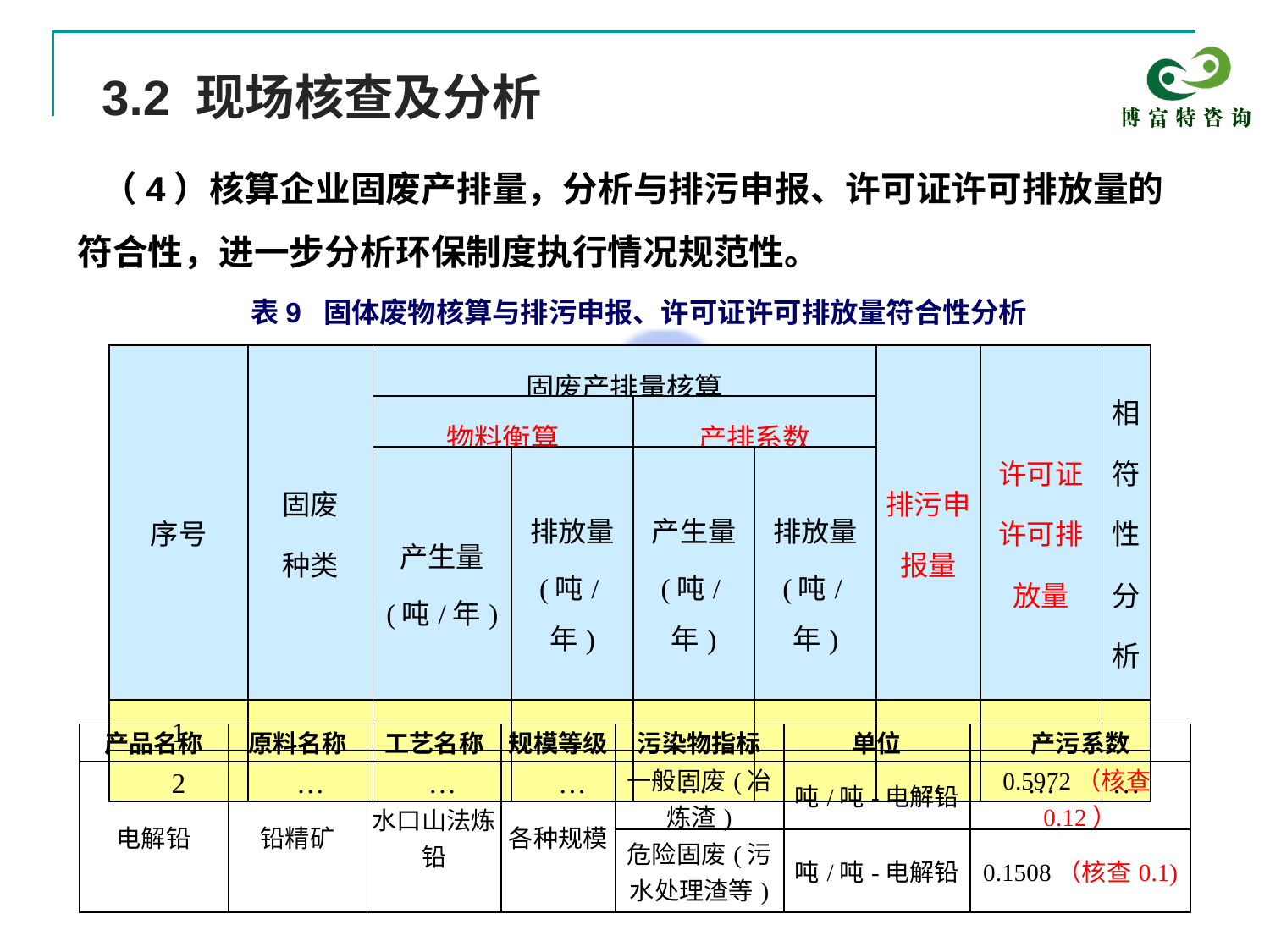

3.2 现场核查及分析
  （4）核算企业固废产排量，分析与排污申报、许可证许可排放量的符合性，进一步分析环保制度执行情况规范性。
表9  固体废物核算与排污申报、许可证许可排放量符合性分析
| 序号 | 固废 种类 | 固废产排量核算 |  |  |  | 排污申报量 | 许可证许可排放量 | 相符性分析 |
| --- | --- | --- | --- | --- | --- | --- | --- | --- |
|  |  | 物料衡算 |  | 产排系数 |  |  |  |  |
|  |  | 产生量 (吨/年) | 排放量 (吨/年) | 产生量 (吨/年) | 排放量 (吨/年) |  |  |  |
| 1 |  |  |  |  |  |  |  |  |
| 2 | … | … | … | … |  | … | … | … |
| 产品名称 | 原料名称 | 工艺名称 | 规模等级 | 污染物指标 | 单位 | 产污系数 |
| --- | --- | --- | --- | --- | --- | --- |
| 电解铅 | 铅精矿 | 水口山法炼铅 | 各种规模 | 一般固废(冶炼渣) | 吨/吨-电解铅 | 0.5972（核查0.12） |
|  |  |  |  | 危险固废(污水处理渣等) | 吨/吨-电解铅 | 0.1508（核查0.1) |